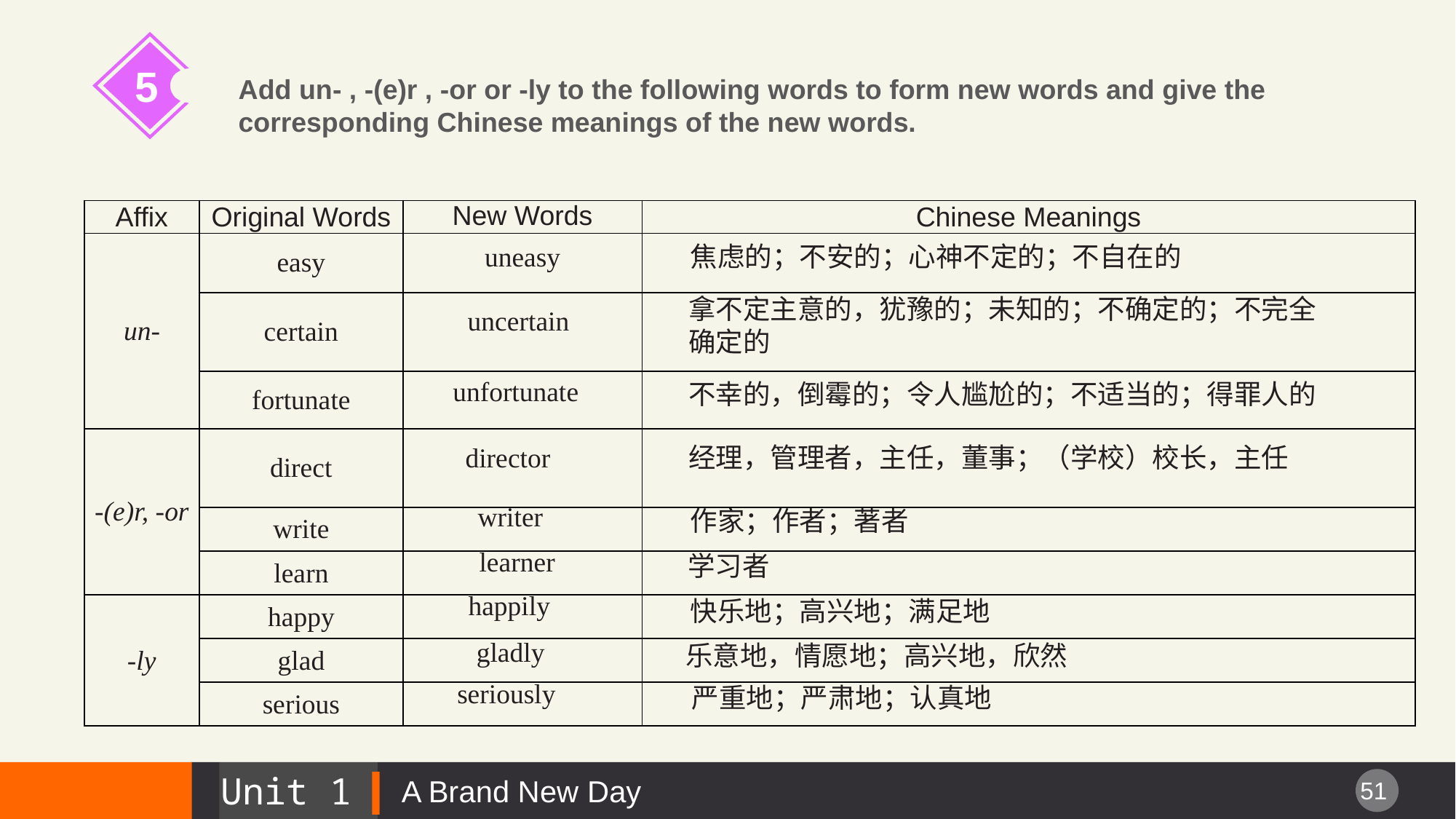

5
Add un- , -(e)r , -or or -ly to the following words to form new words and give the
corresponding Chinese meanings of the new words.
| Affix | Original Words | New Words | Chinese Meanings |
| --- | --- | --- | --- |
| un- | easy |  |  |
|  | certain |  |  |
|  | fortunate |  |  |
| -(e)r, -or | direct |  |  |
|  | write |  |  |
|  | learn |  |  |
| -ly | happy |  |  |
|  | glad |  |  |
|  | serious |  |  |
焦虑的；不安的；心神不定的；不自在的
uneasy
拿不定主意的，犹豫的；未知的；不确定的；不完全确定的
uncertain
unfortunate
不幸的，倒霉的；令人尴尬的；不适当的；得罪人的
经理，管理者，主任，董事；（学校）校长，主任
director
writer
作家；作者；著者
learner
学习者
happily
快乐地；高兴地；满足地
gladly
乐意地，情愿地；高兴地，欣然
seriously
严重地；严肃地；认真地